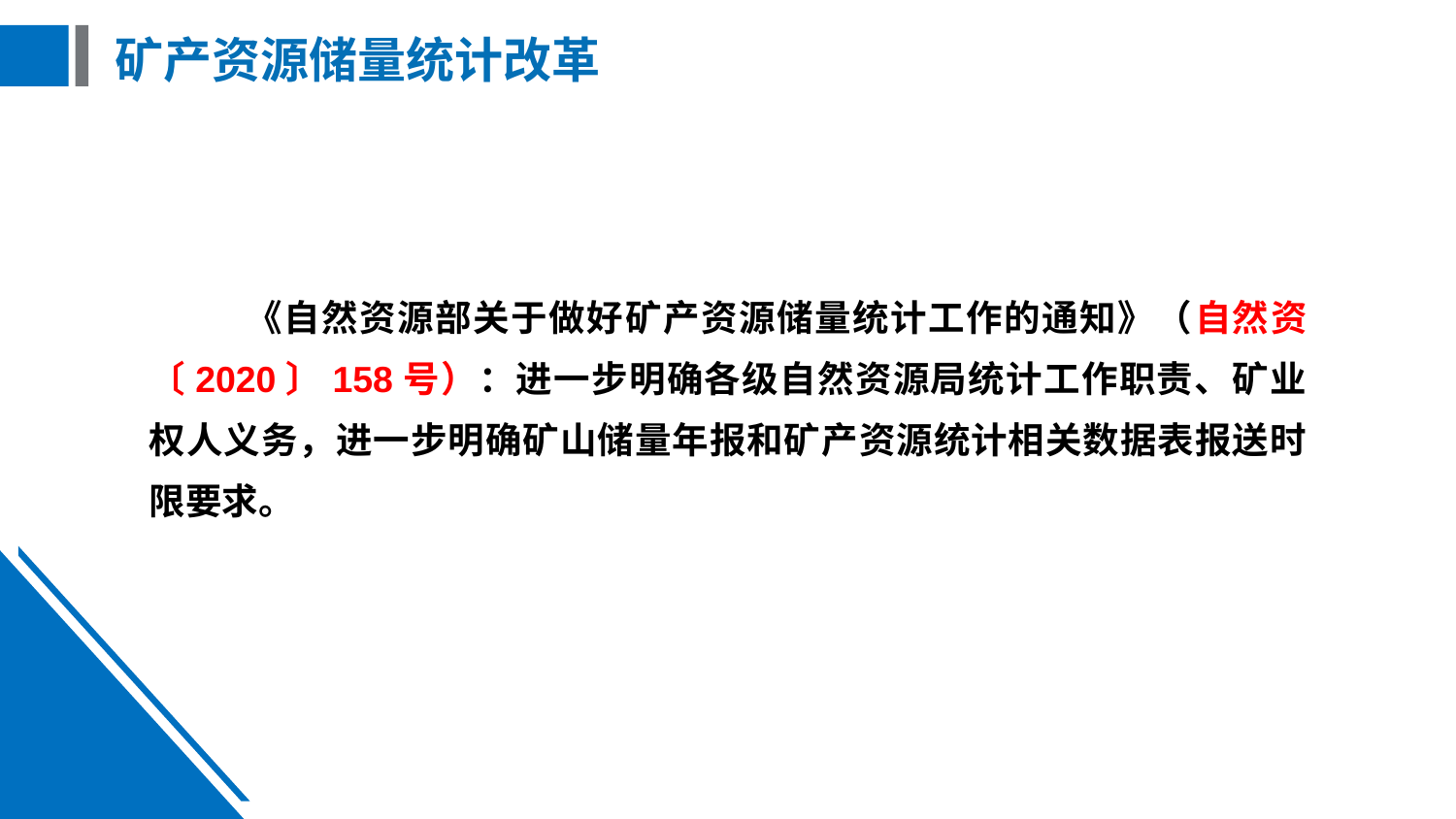

# 矿产资源储量统计改革
《自然资源部关于做好矿产资源储量统计工作的通知》（自然资〔2020〕158号）：进一步明确各级自然资源局统计工作职责、矿业权人义务，进一步明确矿山储量年报和矿产资源统计相关数据表报送时限要求。

4